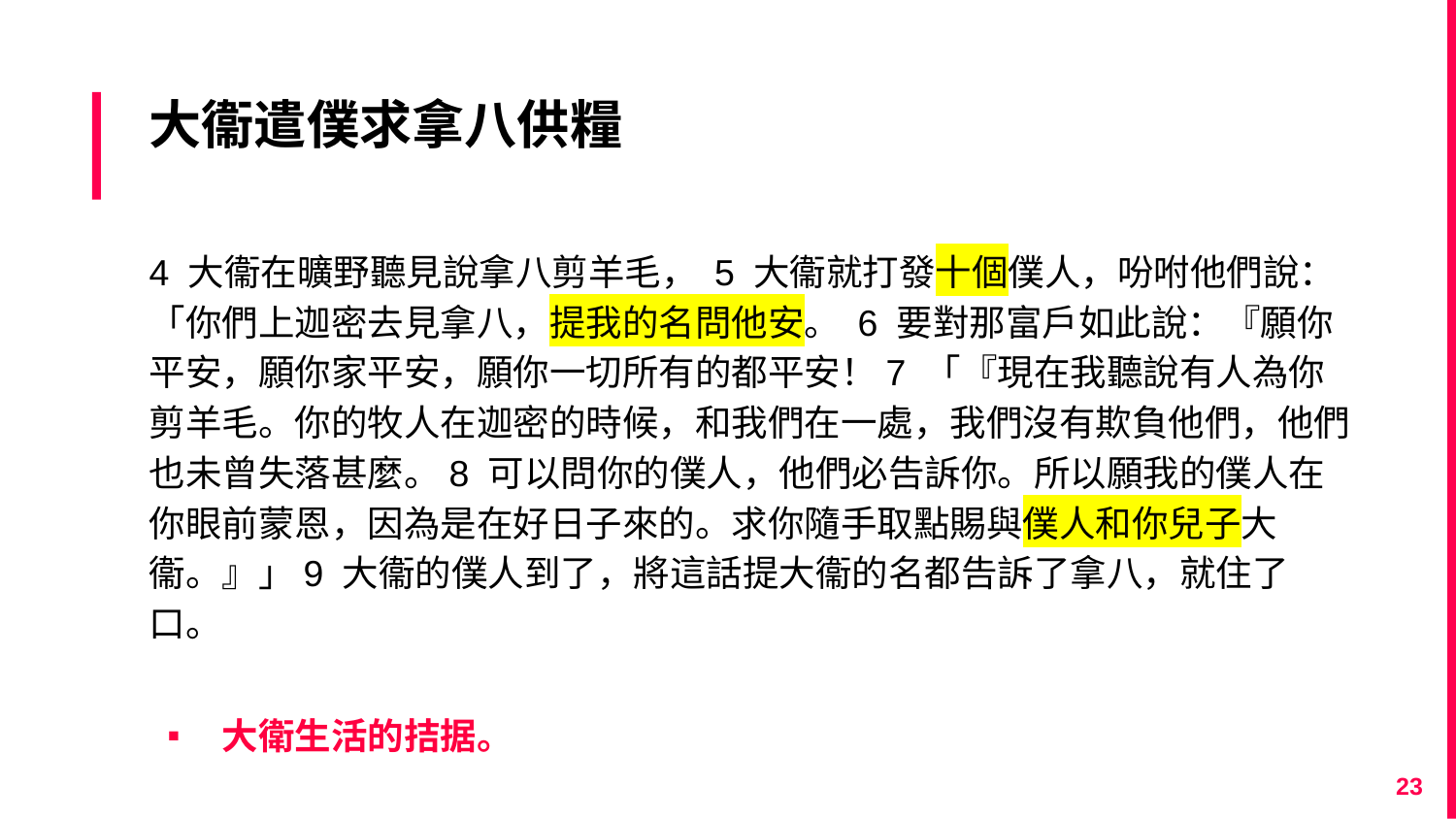

# 大衞遣僕求拿八供糧
4 大衞在曠野聽見說拿八剪羊毛， 5 大衞就打發十個僕人，吩咐他們說：「你們上迦密去見拿八，提我的名問他安。 6 要對那富戶如此說：『願你平安，願你家平安，願你一切所有的都平安！7 「『現在我聽說有人為你剪羊毛。你的牧人在迦密的時候，和我們在一處，我們沒有欺負他們，他們也未曾失落甚麼。8 可以問你的僕人，他們必告訴你。所以願我的僕人在你眼前蒙恩，因為是在好日子來的。求你隨手取點賜與僕人和你兒子大衞。』」9 大衞的僕人到了，將這話提大衞的名都告訴了拿八，就住了口。

大衛生活的拮据。

23